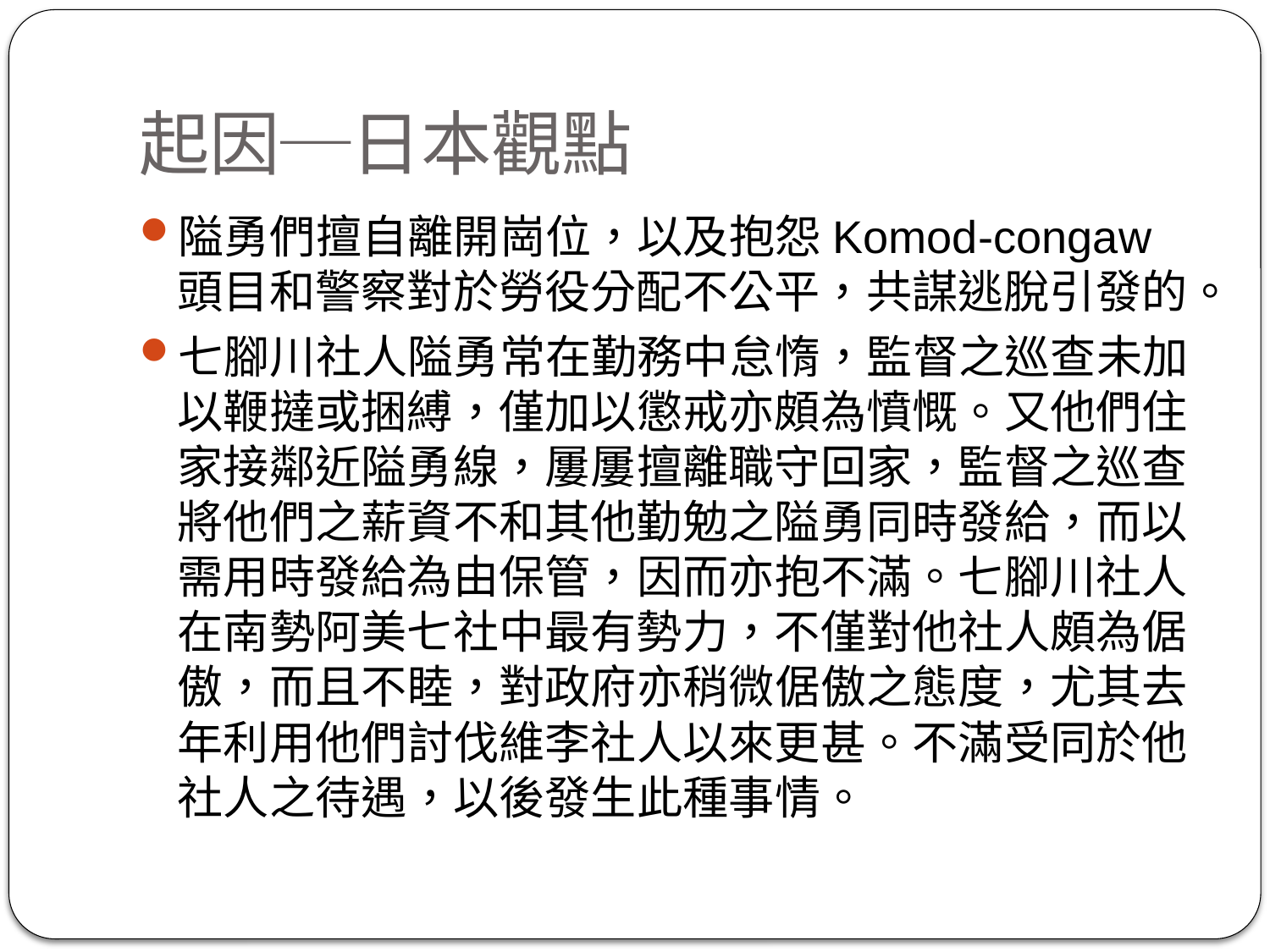

# 起因─日本觀點
隘勇們擅自離開崗位，以及抱怨Komod-congaw頭目和警察對於勞役分配不公平，共謀逃脫引發的。
七腳川社人隘勇常在勤務中怠惰，監督之巡查未加以鞭撻或捆縛，僅加以懲戒亦頗為憤慨。又他們住家接鄰近隘勇線，屢屢擅離職守回家，監督之巡查將他們之薪資不和其他勤勉之隘勇同時發給，而以需用時發給為由保管，因而亦抱不滿。七腳川社人在南勢阿美七社中最有勢力，不僅對他社人頗為倨傲，而且不睦，對政府亦稍微倨傲之態度，尤其去年利用他們討伐維李社人以來更甚。不滿受同於他社人之待遇，以後發生此種事情。